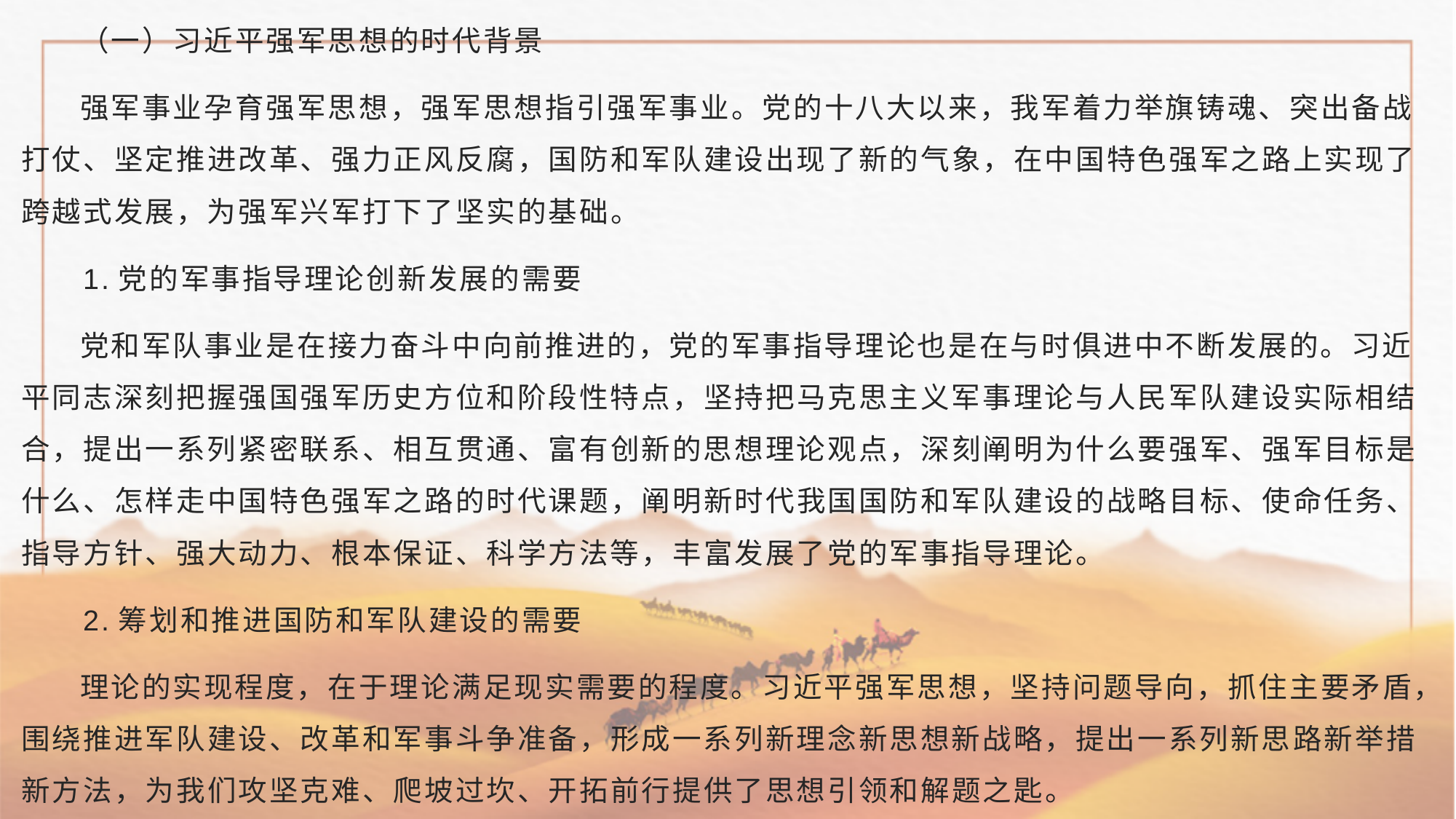

（一）习近平强军思想的时代背景
      强军事业孕育强军思想，强军思想指引强军事业。党的十八大以来，我军着力举旗铸魂、突出备战打仗、坚定推进改革、强力正风反腐，国防和军队建设出现了新的气象，在中国特色强军之路上实现了跨越式发展，为强军兴军打下了坚实的基础。
      1.党的军事指导理论创新发展的需要
      党和军队事业是在接力奋斗中向前推进的，党的军事指导理论也是在与时俱进中不断发展的。习近平同志深刻把握强国强军历史方位和阶段性特点，坚持把马克思主义军事理论与人民军队建设实际相结合，提出一系列紧密联系、相互贯通、富有创新的思想理论观点，深刻阐明为什么要强军、强军目标是什么、怎样走中国特色强军之路的时代课题，阐明新时代我国国防和军队建设的战略目标、使命任务、指导方针、强大动力、根本保证、科学方法等，丰富发展了党的军事指导理论。
      2.筹划和推进国防和军队建设的需要
      理论的实现程度，在于理论满足现实需要的程度。习近平强军思想，坚持问题导向，抓住主要矛盾，围绕推进军队建设、改革和军事斗争准备，形成一系列新理念新思想新战略，提出一系列新思路新举措新方法，为我们攻坚克难、爬坡过坎、开拓前行提供了思想引领和解题之匙。